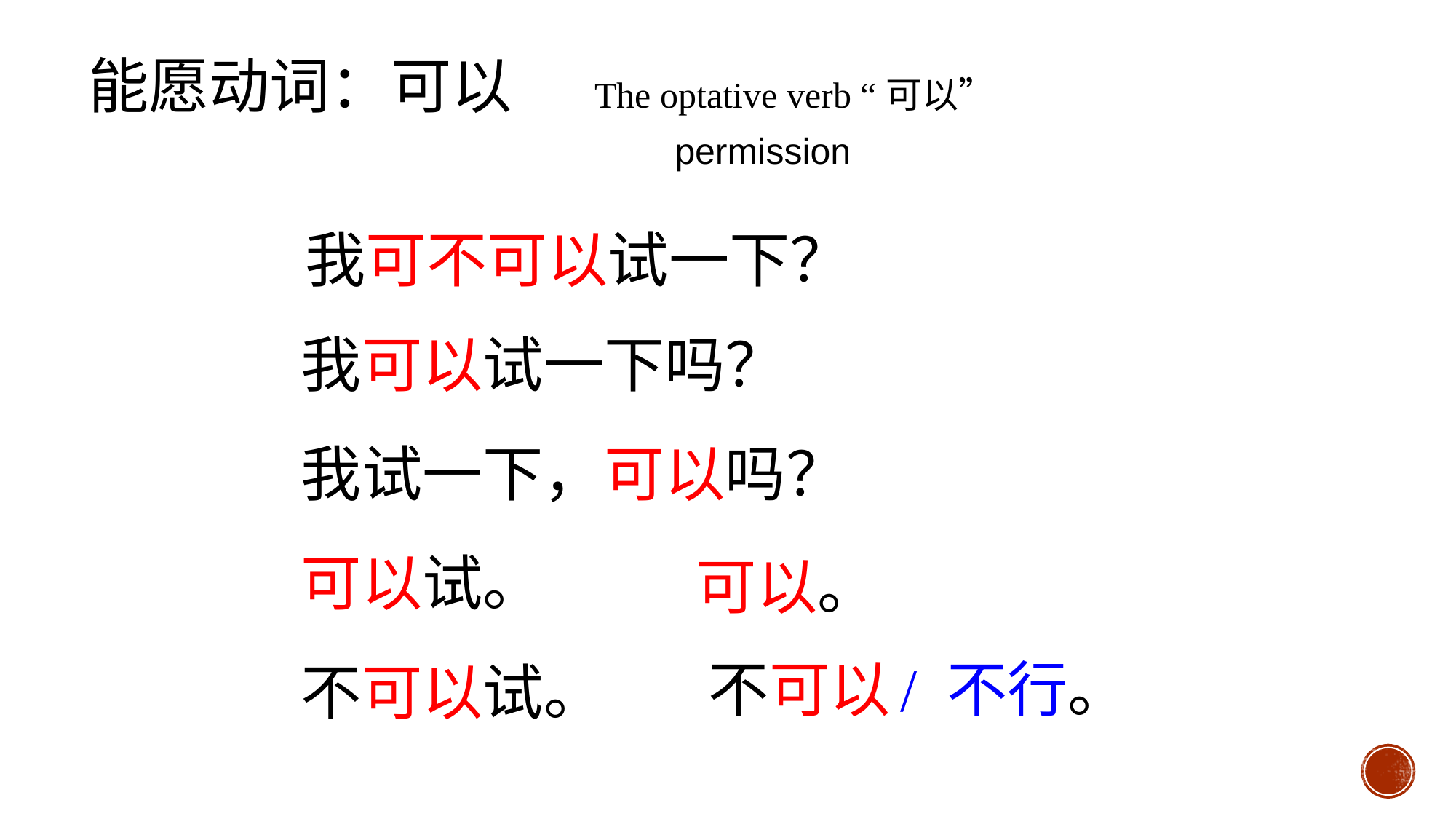

能愿动词：可以     The optative verb “可以”
permission
我可不可以试一下？
我可以试一下吗？
我试一下，可以吗？
可以试。
不可以试。
可以。
/ 不行。
不可以。